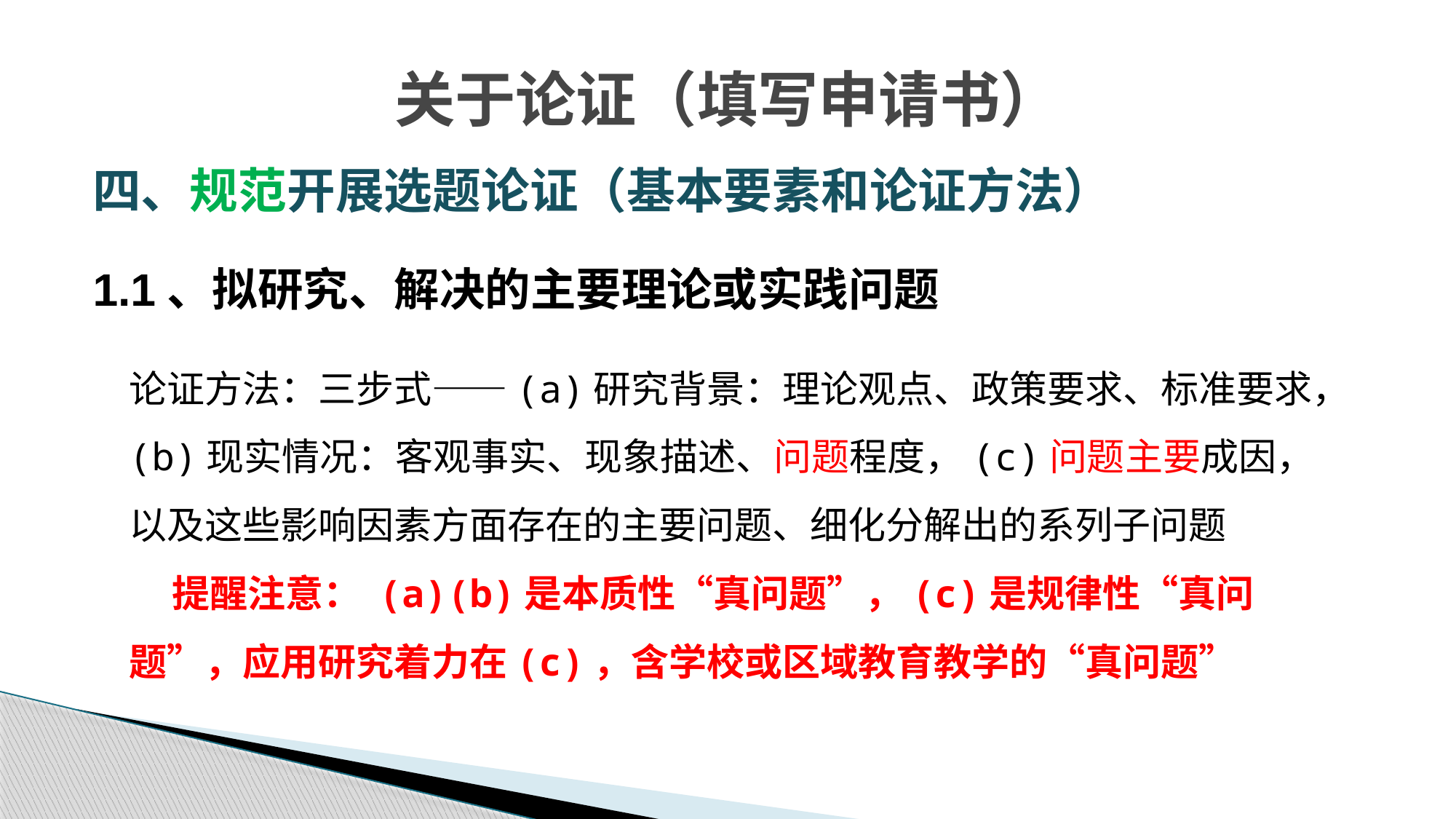

关于论证（填写申请书）
四、规范开展选题论证（基本要素和论证方法）
1.1、拟研究、解决的主要理论或实践问题
论证方法：三步式——(a)研究背景：理论观点、政策要求、标准要求，(b)现实情况：客观事实、现象描述、问题程度，(c)问题主要成因，以及这些影响因素方面存在的主要问题、细化分解出的系列子问题
    提醒注意： (a)(b)是本质性“真问题”，(c)是规律性“真问题”，应用研究着力在(c)，含学校或区域教育教学的“真问题”